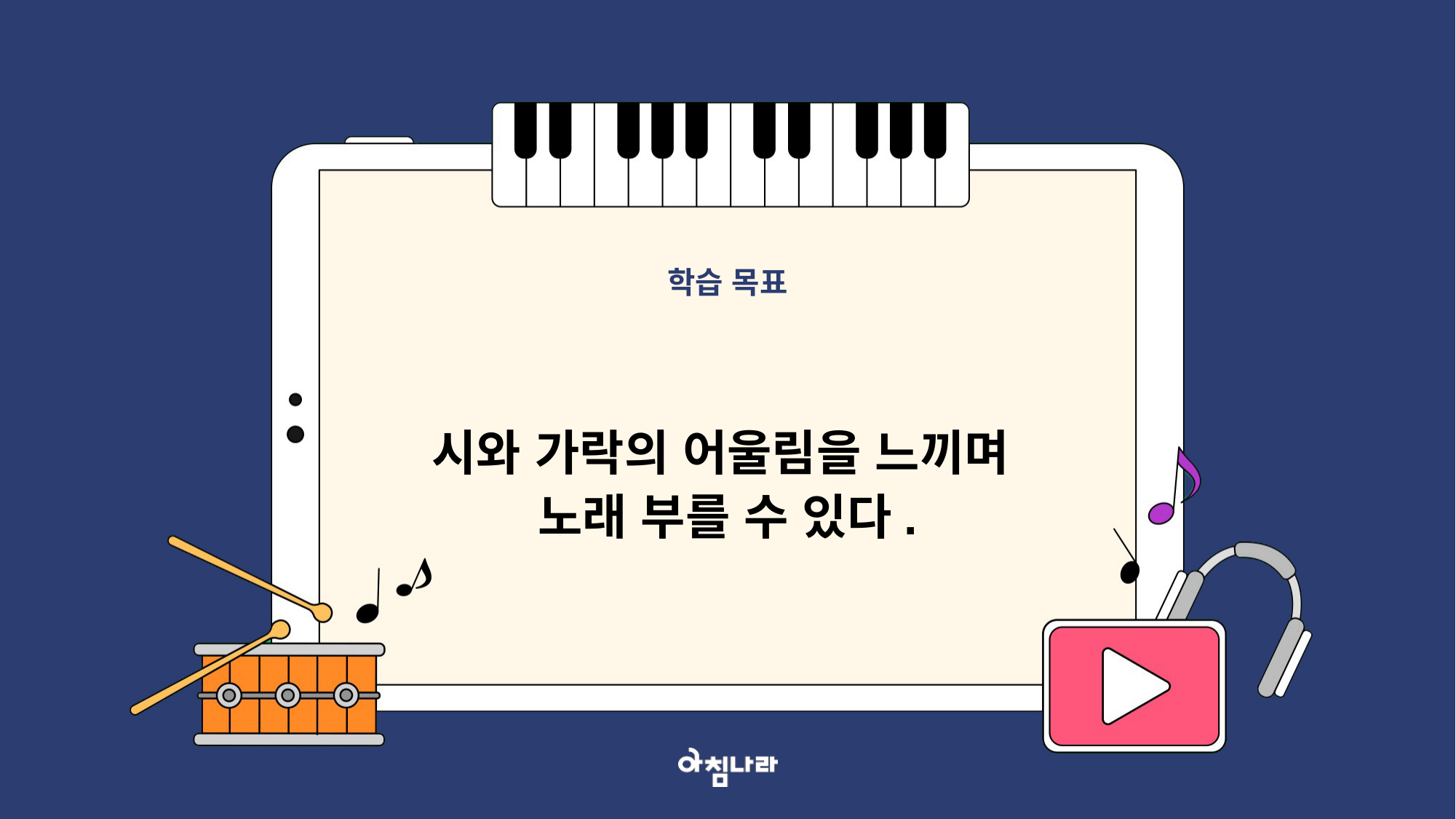

학습 목표
시와 가락의 어울림을 느끼며
노래 부를 수 있다.